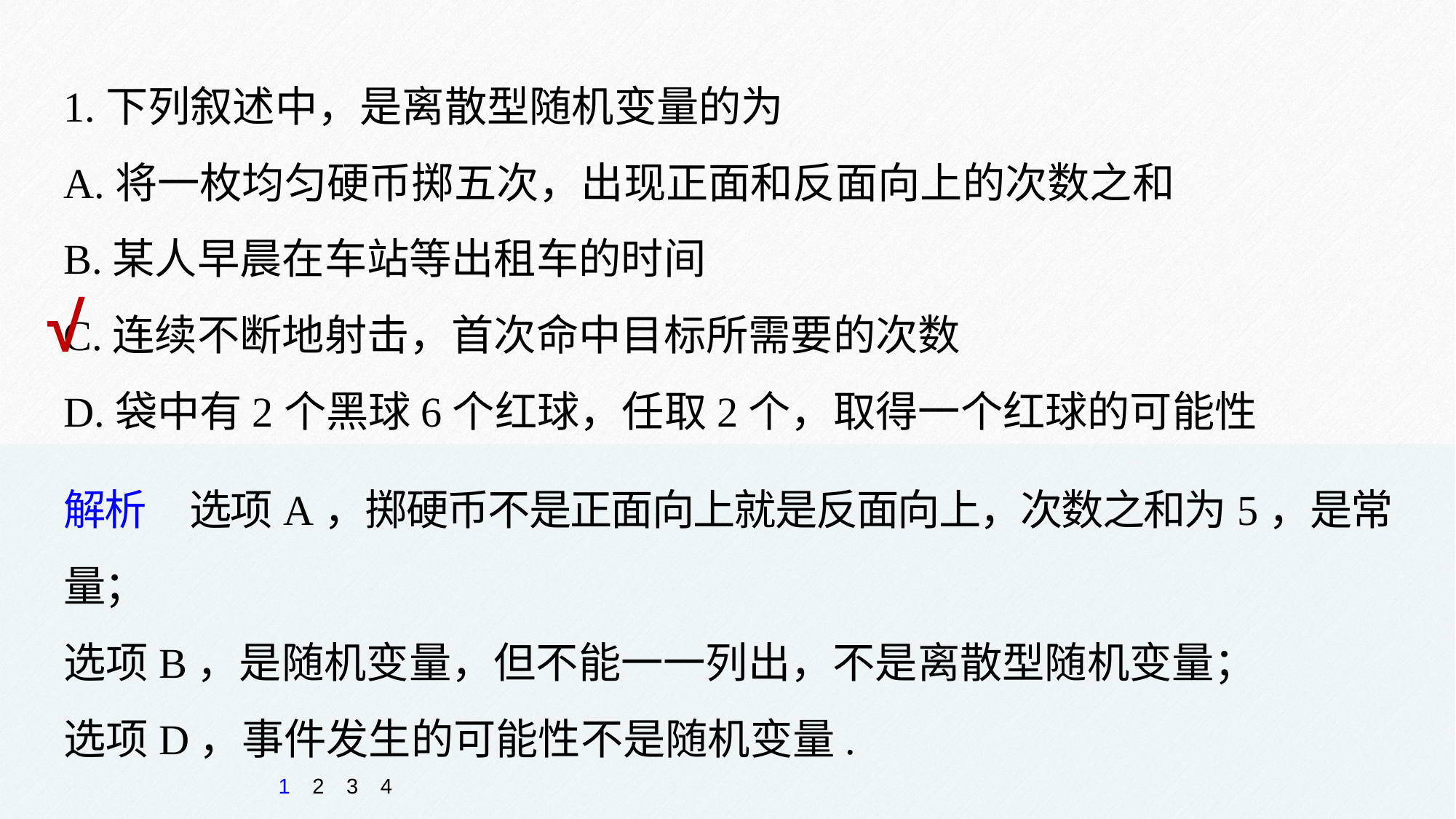

1.下列叙述中，是离散型随机变量的为
A.将一枚均匀硬币掷五次，出现正面和反面向上的次数之和
B.某人早晨在车站等出租车的时间
C.连续不断地射击，首次命中目标所需要的次数
D.袋中有2个黑球6个红球，任取2个，取得一个红球的可能性
√
解析　选项A，掷硬币不是正面向上就是反面向上，次数之和为5，是常量；
选项B，是随机变量，但不能一一列出，不是离散型随机变量；
选项D，事件发生的可能性不是随机变量.
1
2
3
4